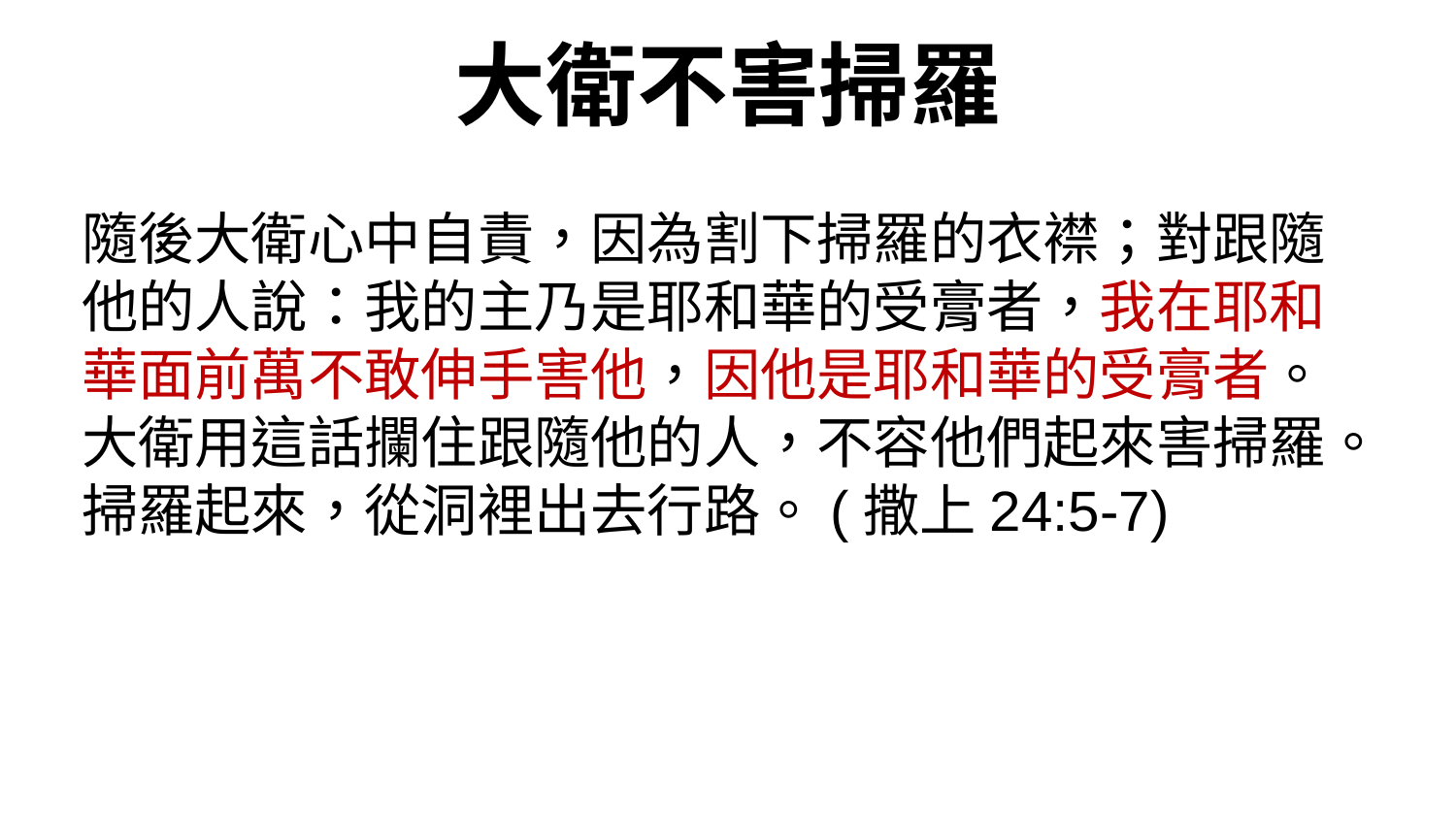

大衛不害掃羅
隨後大衛心中自責，因為割下掃羅的衣襟；對跟隨他的人說：我的主乃是耶和華的受膏者，我在耶和華面前萬不敢伸手害他，因他是耶和華的受膏者。大衛用這話攔住跟隨他的人，不容他們起來害掃羅。掃羅起來，從洞裡出去行路。(撒上24:5-7)